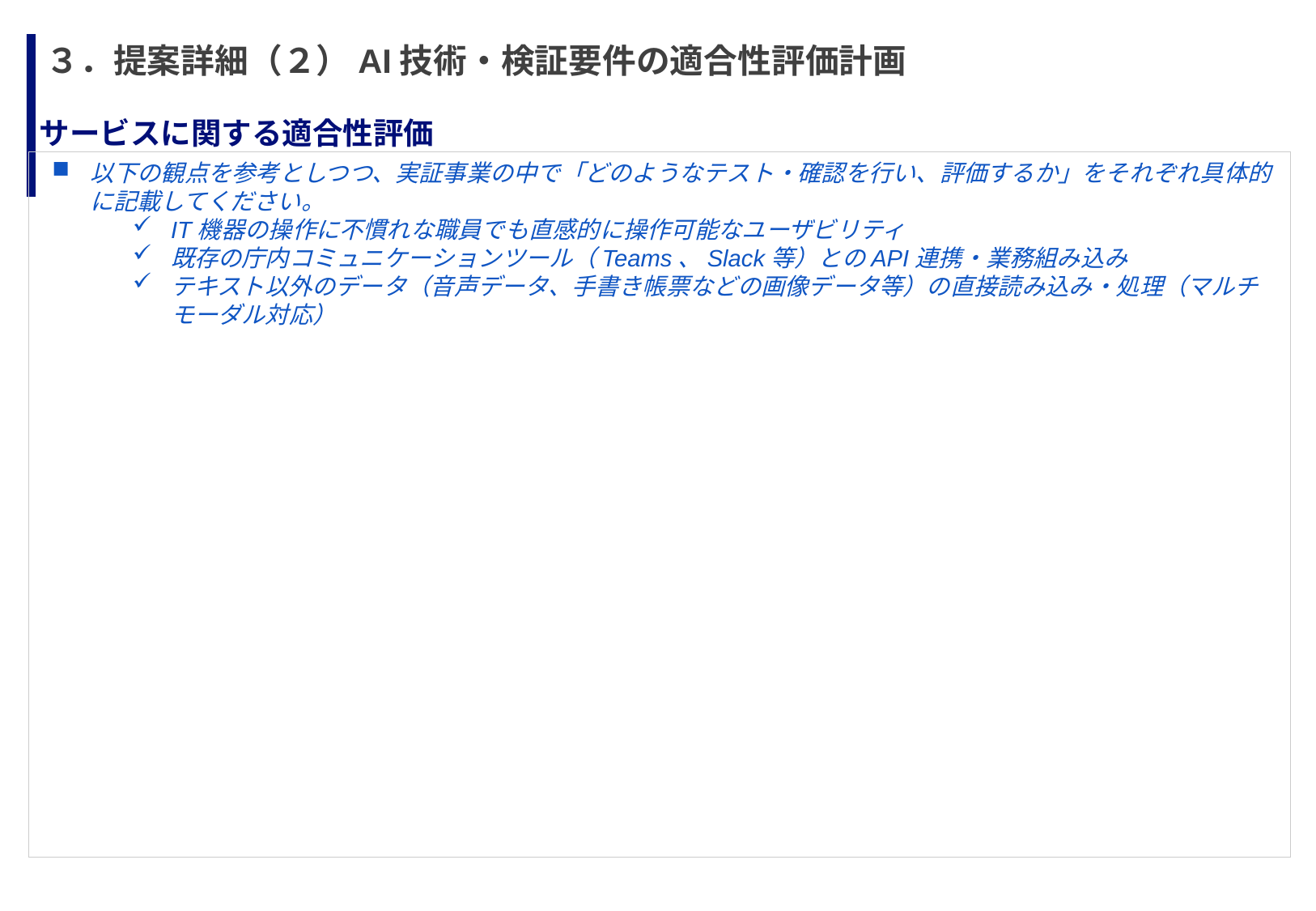

# ３．提案詳細（２）AI技術・検証要件の適合性評価計画

サービスに関する適合性評価
以下の観点を参考としつつ、実証事業の中で「どのようなテスト・確認を行い、評価するか」をそれぞれ具体的に記載してください。
IT機器の操作に不慣れな職員でも直感的に操作可能なユーザビリティ
既存の庁内コミュニケーションツール（Teams、Slack等）とのAPI連携・業務組み込み
テキスト以外のデータ（音声データ、手書き帳票などの画像データ等）の直接読み込み・処理（マルチモーダル対応）